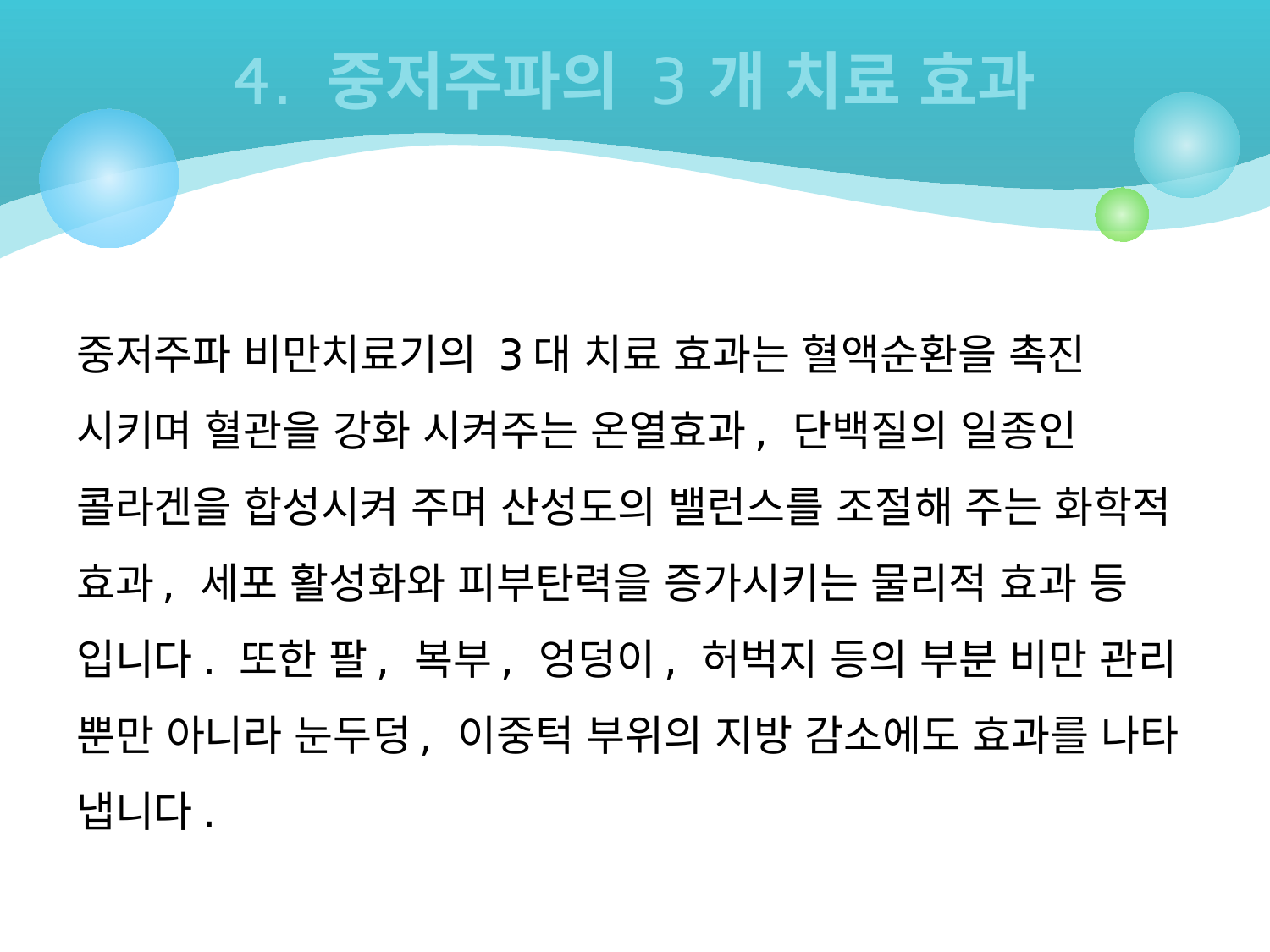

# 4. 중저주파의 3개 치료 효과
중저주파 비만치료기의 3대 치료 효과는 혈액순환을 촉진 시키며 혈관을 강화 시켜주는 온열효과, 단백질의 일종인 콜라겐을 합성시켜 주며 산성도의 밸런스를 조절해 주는 화학적 효과, 세포 활성화와 피부탄력을 증가시키는 물리적 효과 등 입니다. 또한 팔, 복부, 엉덩이, 허벅지 등의 부분 비만 관리 뿐만 아니라 눈두덩, 이중턱 부위의 지방 감소에도 효과를 나타 냅니다.